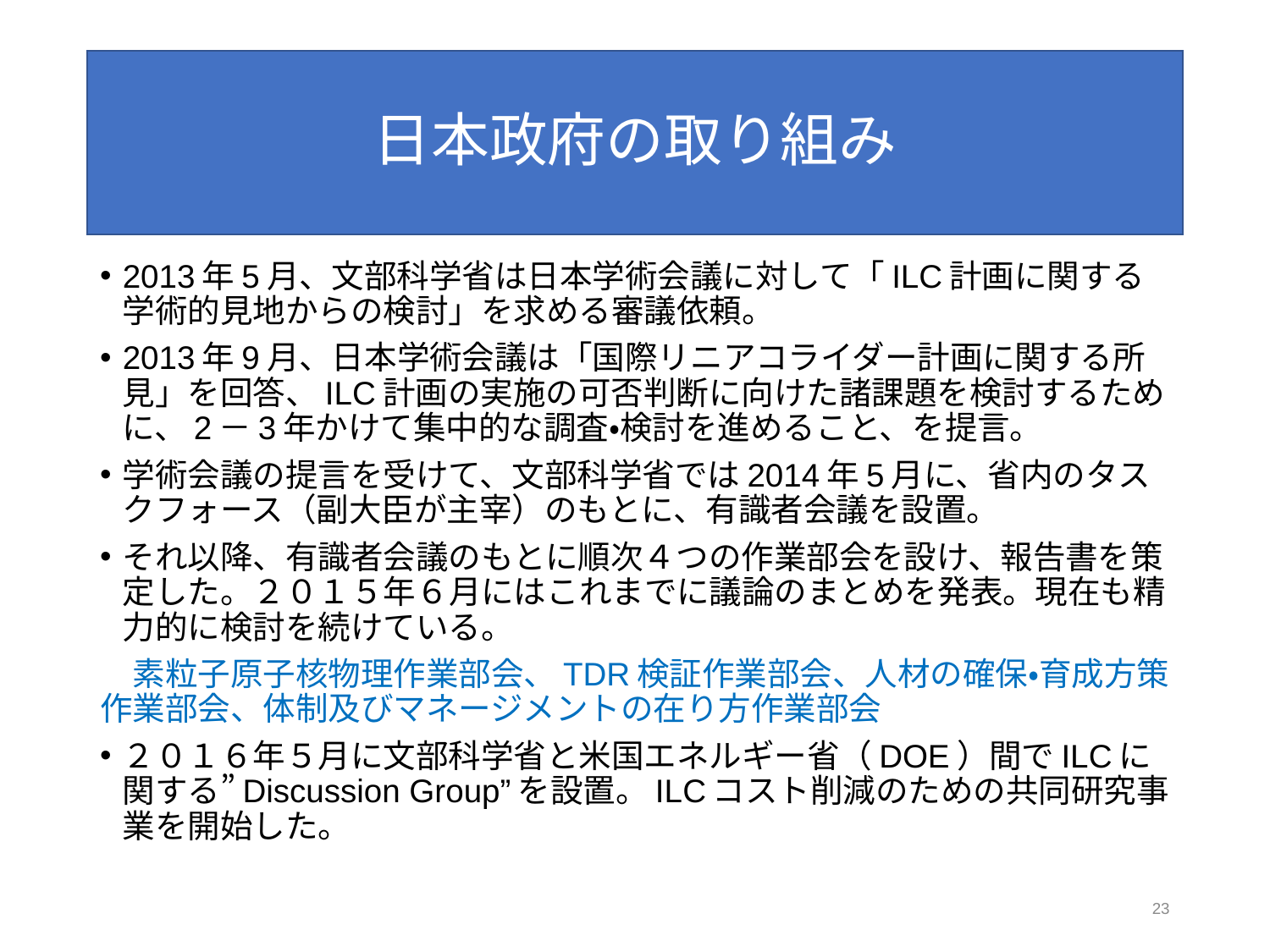

# 日本政府の取り組み
2013年5月、文部科学省は日本学術会議に対して「ILC計画に関する学術的見地からの検討」を求める審議依頼。
2013年9月、日本学術会議は「国際リニアコライダー計画に関する所見」を回答、ILC計画の実施の可否判断に向けた諸課題を検討するために、2－3年かけて集中的な調査・検討を進めること、を提言。
学術会議の提言を受けて、文部科学省では2014年5月に、省内のタスクフォース（副大臣が主宰）のもとに、有識者会議を設置。
それ以降、有識者会議のもとに順次４つの作業部会を設け、報告書を策定した。２０１５年６月にはこれまでに議論のまとめを発表。現在も精力的に検討を続けている。
　素粒子原子核物理作業部会、TDR検証作業部会、人材の確保・育成方策作業部会、体制及びマネージメントの在り方作業部会
２０１６年５月に文部科学省と米国エネルギー省（DOE）間でILCに関する”Discussion Group”を設置。ILCコスト削減のための共同研究事業を開始した。
23